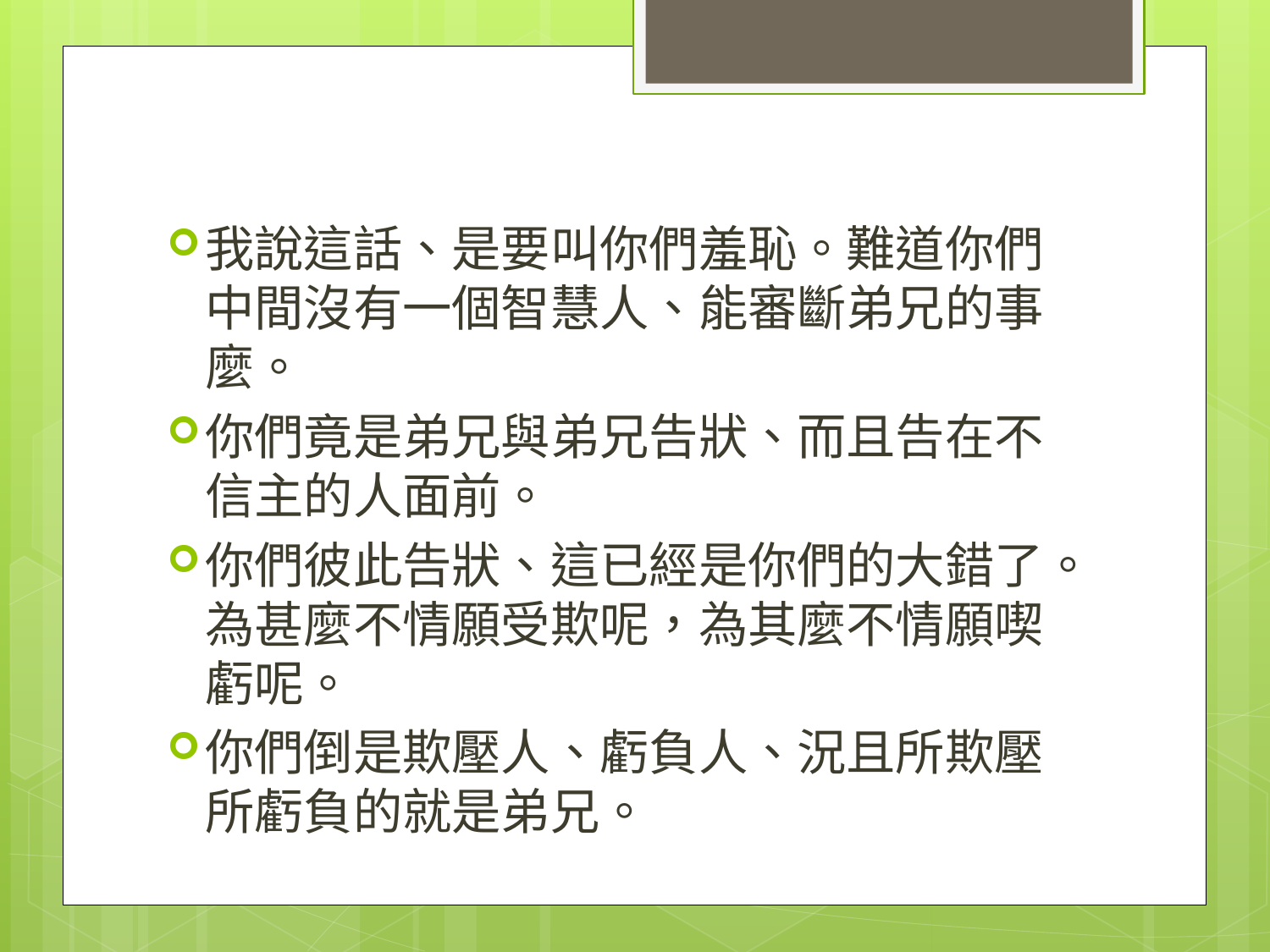

#
我說這話、是要叫你們羞恥。難道你們中間沒有一個智慧人、能審斷弟兄的事麼。
你們竟是弟兄與弟兄告狀、而且告在不信主的人面前。
你們彼此告狀、這已經是你們的大錯了。為甚麼不情願受欺呢，為其麼不情願喫虧呢。
你們倒是欺壓人、虧負人、況且所欺壓所虧負的就是弟兄。